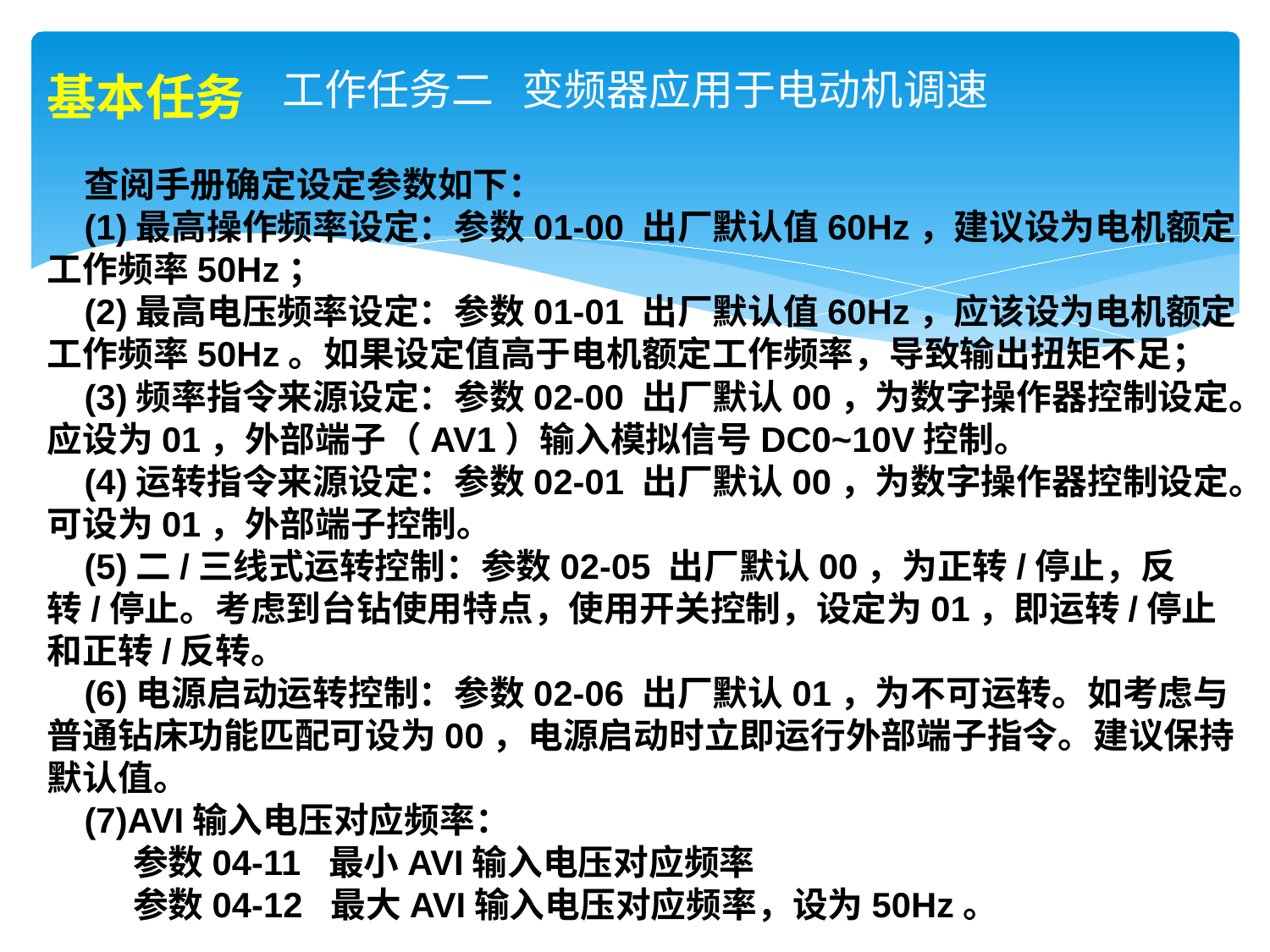

# 工作任务二   变频器应用于电动机调速
基本任务
查阅手册确定设定参数如下：
(1)最高操作频率设定：参数01-00 出厂默认值60Hz，建议设为电机额定工作频率50Hz；
(2)最高电压频率设定：参数01-01 出厂默认值60Hz，应该设为电机额定工作频率50Hz。如果设定值高于电机额定工作频率，导致输出扭矩不足；
(3)频率指令来源设定：参数02-00 出厂默认00，为数字操作器控制设定。应设为01，外部端子（AV1）输入模拟信号DC0~10V控制。
(4)运转指令来源设定：参数02-01 出厂默认00，为数字操作器控制设定。可设为01，外部端子控制。
(5)二/三线式运转控制：参数02-05 出厂默认00，为正转/停止，反转/停止。考虑到台钻使用特点，使用开关控制，设定为01，即运转/停止和正转/反转。
(6)电源启动运转控制：参数02-06 出厂默认01，为不可运转。如考虑与普通钻床功能匹配可设为00，电源启动时立即运行外部端子指令。建议保持默认值。
(7)AVI输入电压对应频率：
     参数04-11  最小AVI输入电压对应频率
     参数04-12  最大AVI输入电压对应频率，设为50Hz。